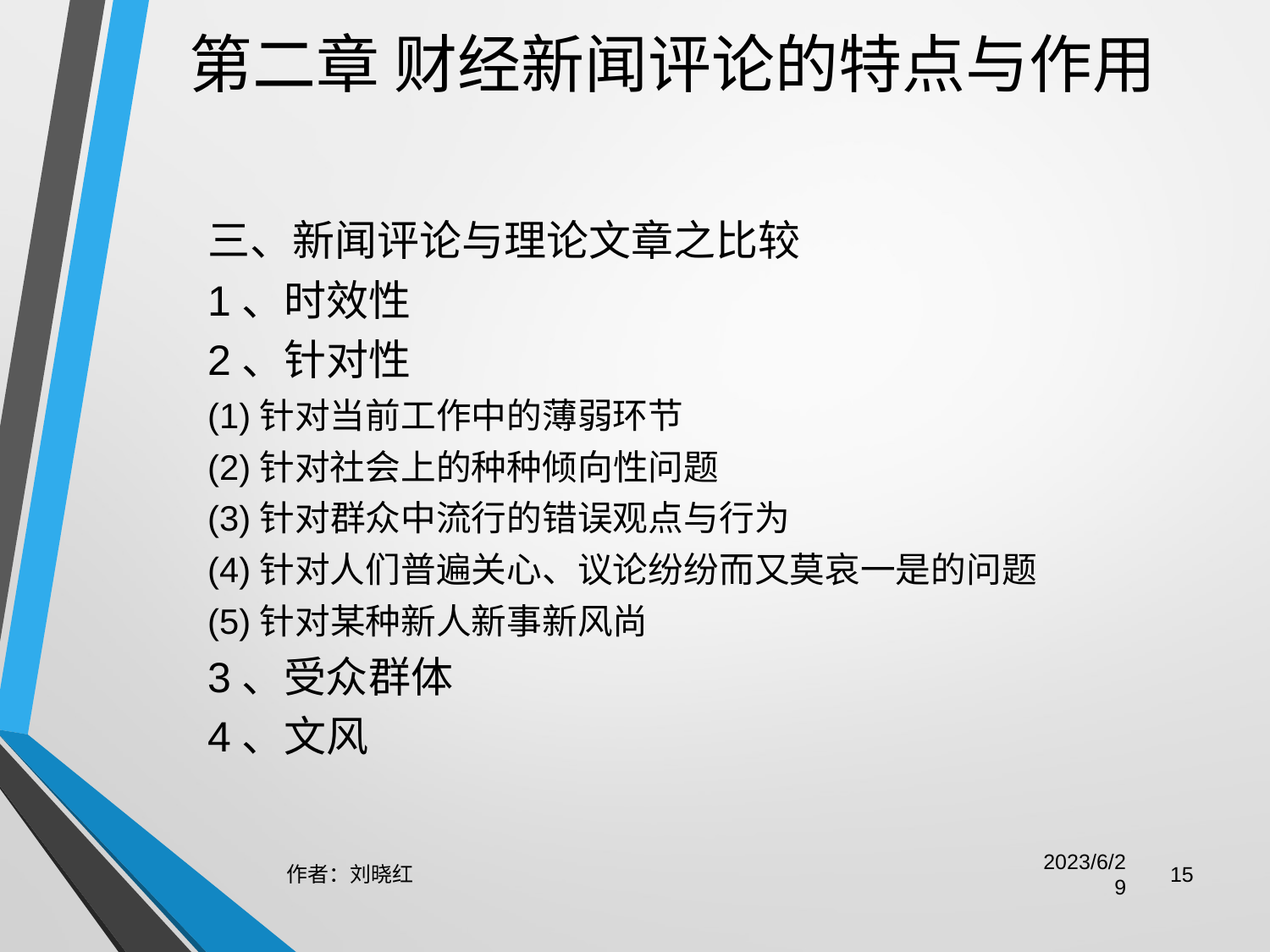

# 第二章 财经新闻评论的特点与作用
三、新闻评论与理论文章之比较
1、时效性
2、针对性
(1)针对当前工作中的薄弱环节
(2)针对社会上的种种倾向性问题
(3)针对群众中流行的错误观点与行为
(4)针对人们普遍关心、议论纷纷而又莫哀一是的问题
(5)针对某种新人新事新风尚
3、受众群体
4、文风
作者：刘晓红
2023/6/29
15